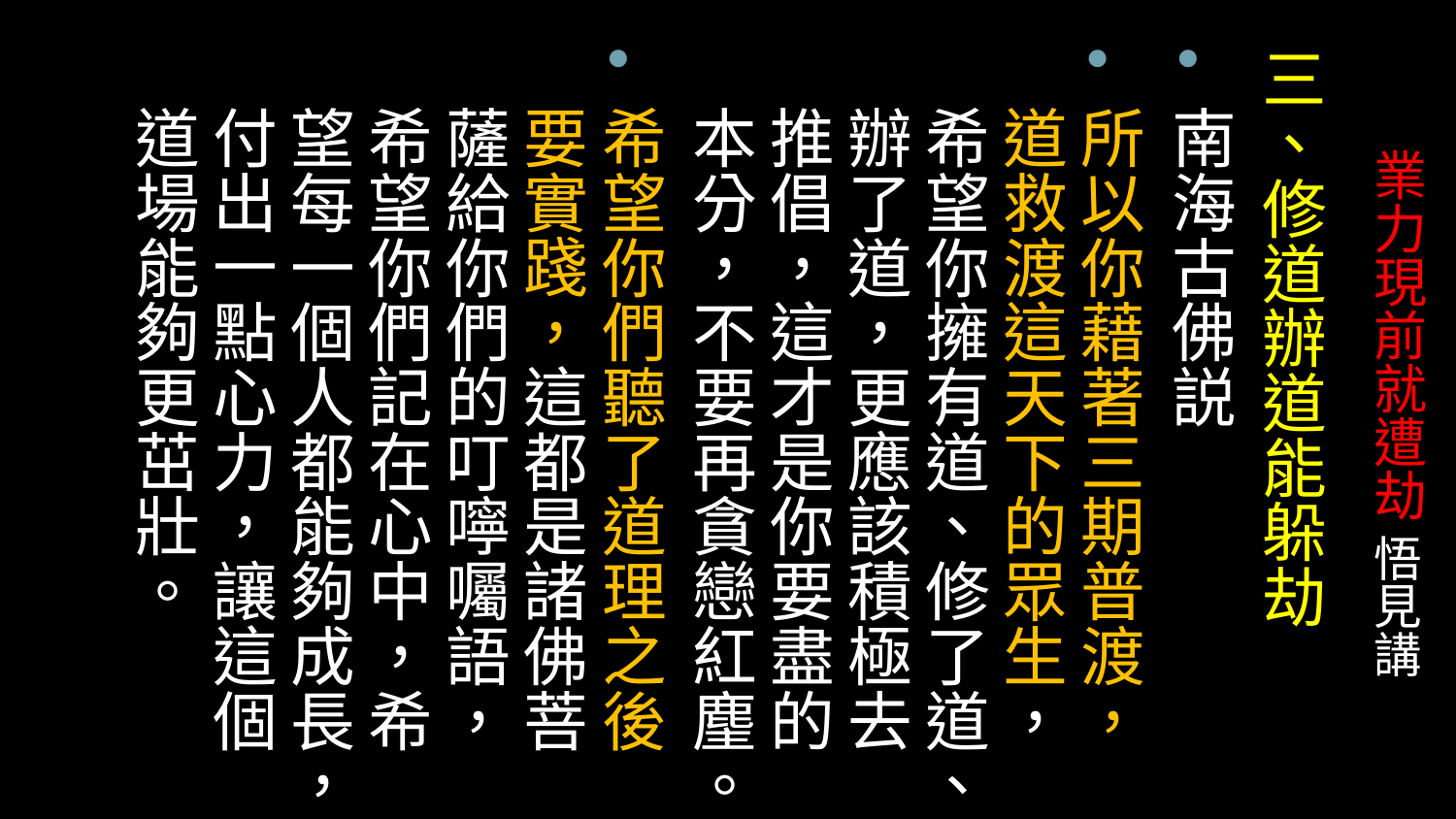

三、修道辦道能躲劫
南海古佛説
所以你藉著三期普渡，道救渡這天下的眾生，希望你擁有道、修了道、辦了道，更應該積極去推倡，這才是你要盡的本分，不要再貪戀紅麈。
希望你們聽了道理之後要實踐，這都是諸佛菩薩給你們的叮嚀囑語，希望你們記在心中，希望每一個人都能夠成長，付出一點心力，讓這個道場能夠更茁壯。

# 業力現前就遭劫 悟見講